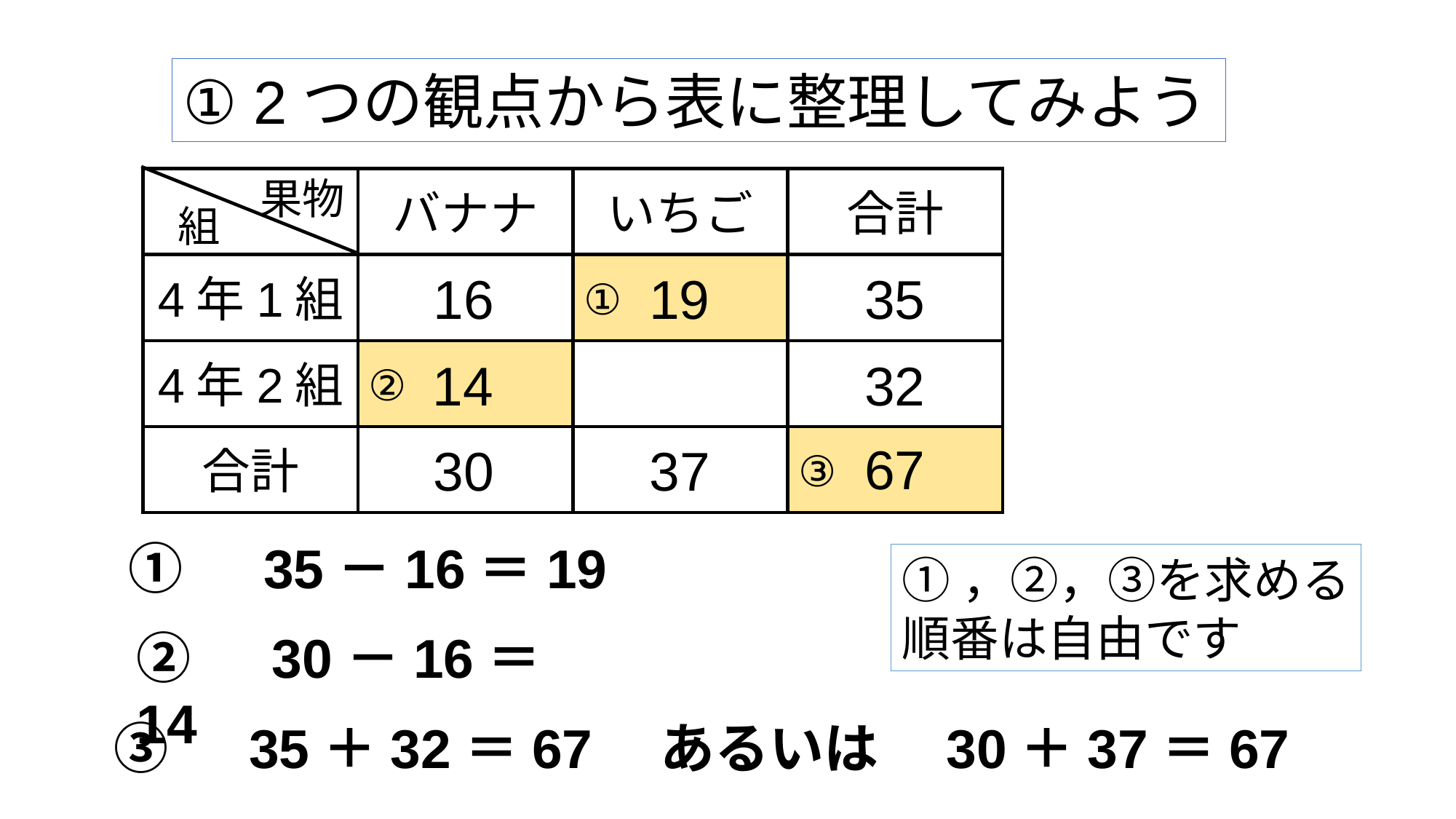

① 2つの観点から表に整理してみよう
果物

バナナ
いちご
合計
4年1組

①

4年2組
②

合計

③
組
16
19
35
32
14
67
30
37
①　35－16＝19
①，②，③を求める
順番は自由です
②　30－16＝14
③　35＋32＝67　あるいは　30＋37＝67